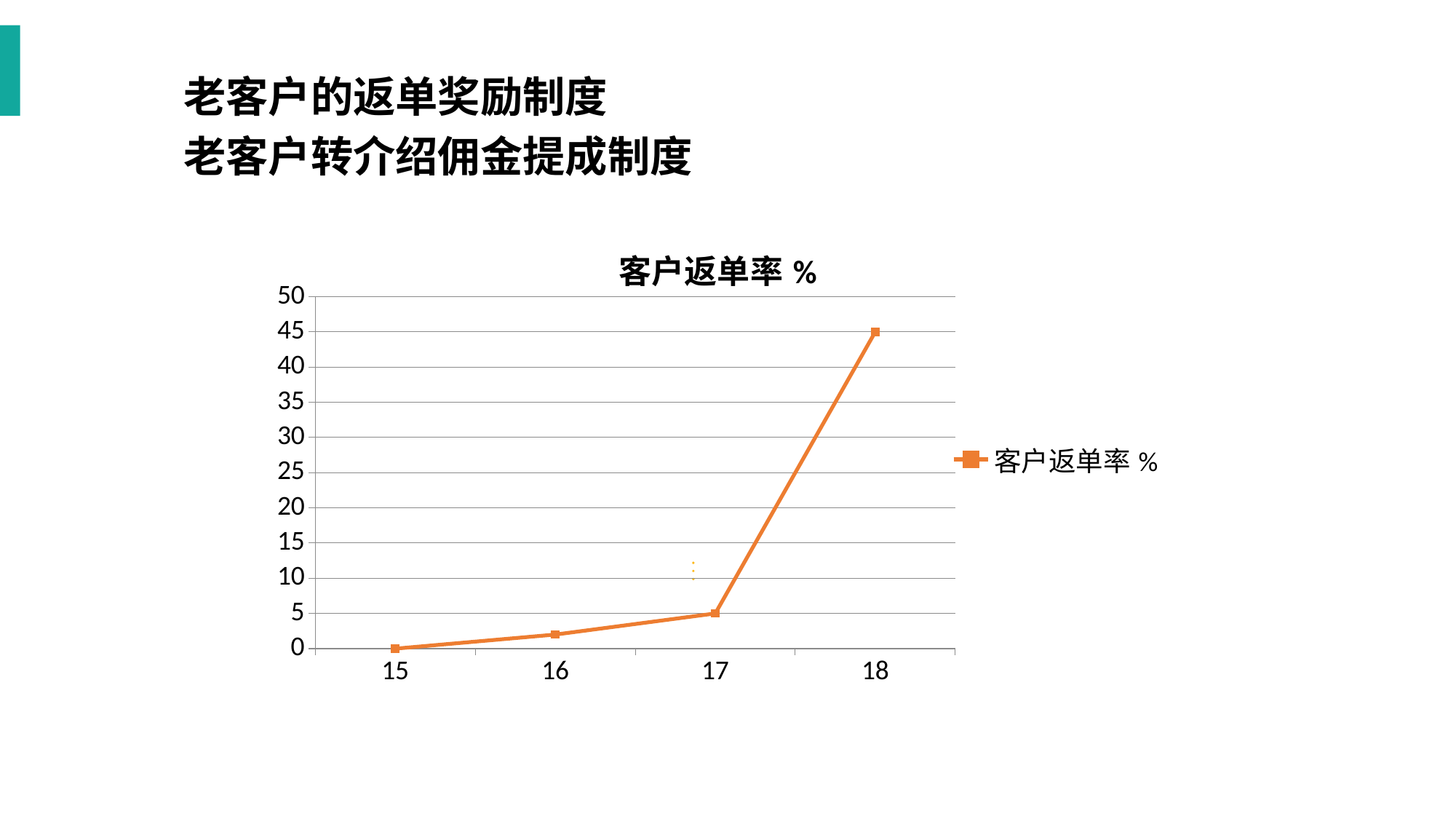

老客户的返单奖励制度
老客户转介绍佣金提成制度

### Chart:

| Category | 客户返单率% |
|---|---|
| 15 | 0.0 |
| 16 | 2.0 |
| 17 | 5.0 |
| 18 | 45.0 |